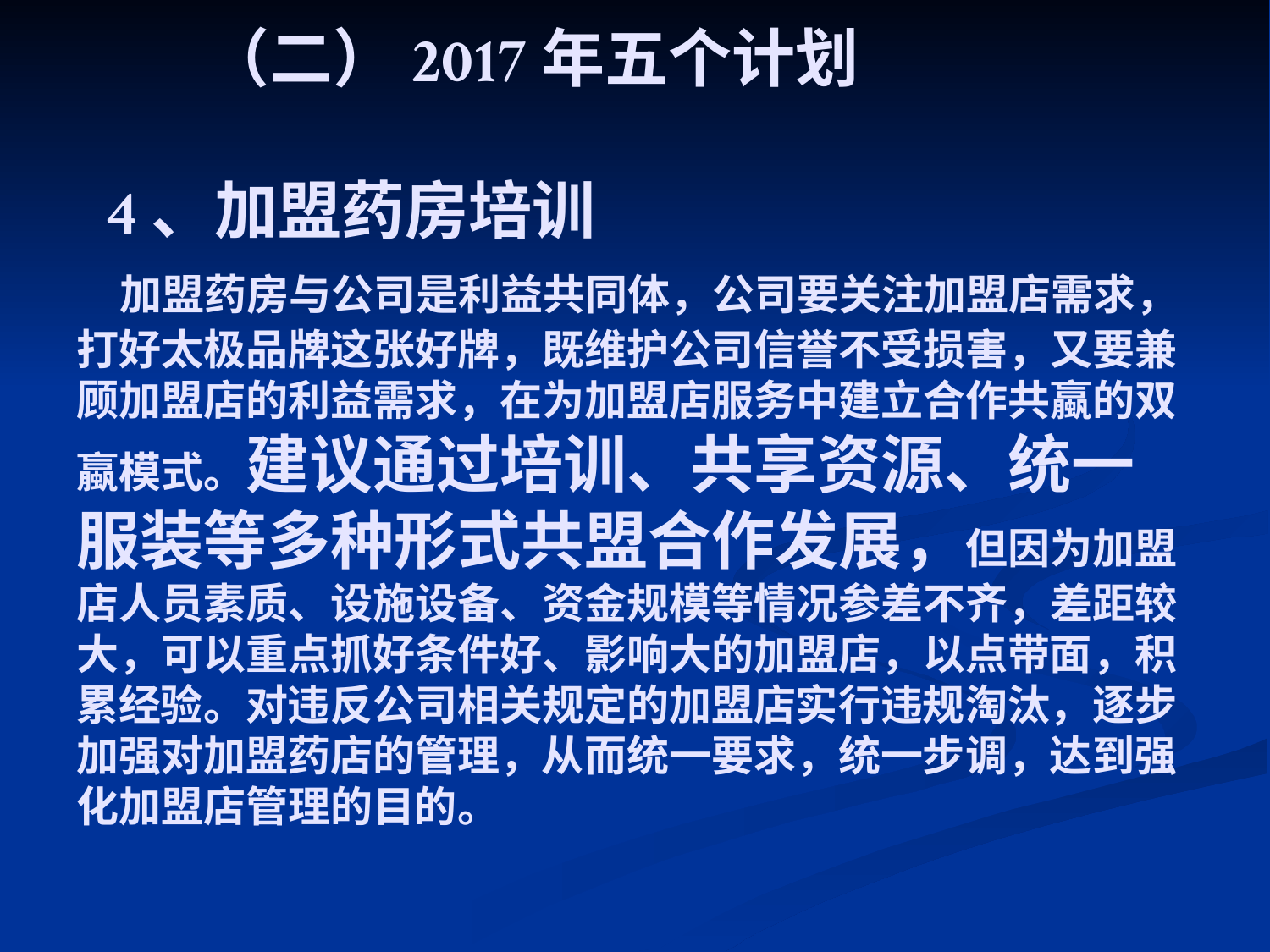

# （二）2017年五个计划 4、加盟药房培训 加盟药房与公司是利益共同体，公司要关注加盟店需求，打好太极品牌这张好牌，既维护公司信誉不受损害，又要兼顾加盟店的利益需求，在为加盟店服务中建立合作共蠃的双蠃模式。建议通过培训、共享资源、统一服装等多种形式共盟合作发展，但因为加盟店人员素质、设施设备、资金规模等情况参差不齐，差距较大，可以重点抓好条件好、影响大的加盟店，以点带面，积累经验。对违反公司相关规定的加盟店实行违规淘汰，逐步加强对加盟药店的管理，从而统一要求，统一步调，达到强化加盟店管理的目的。